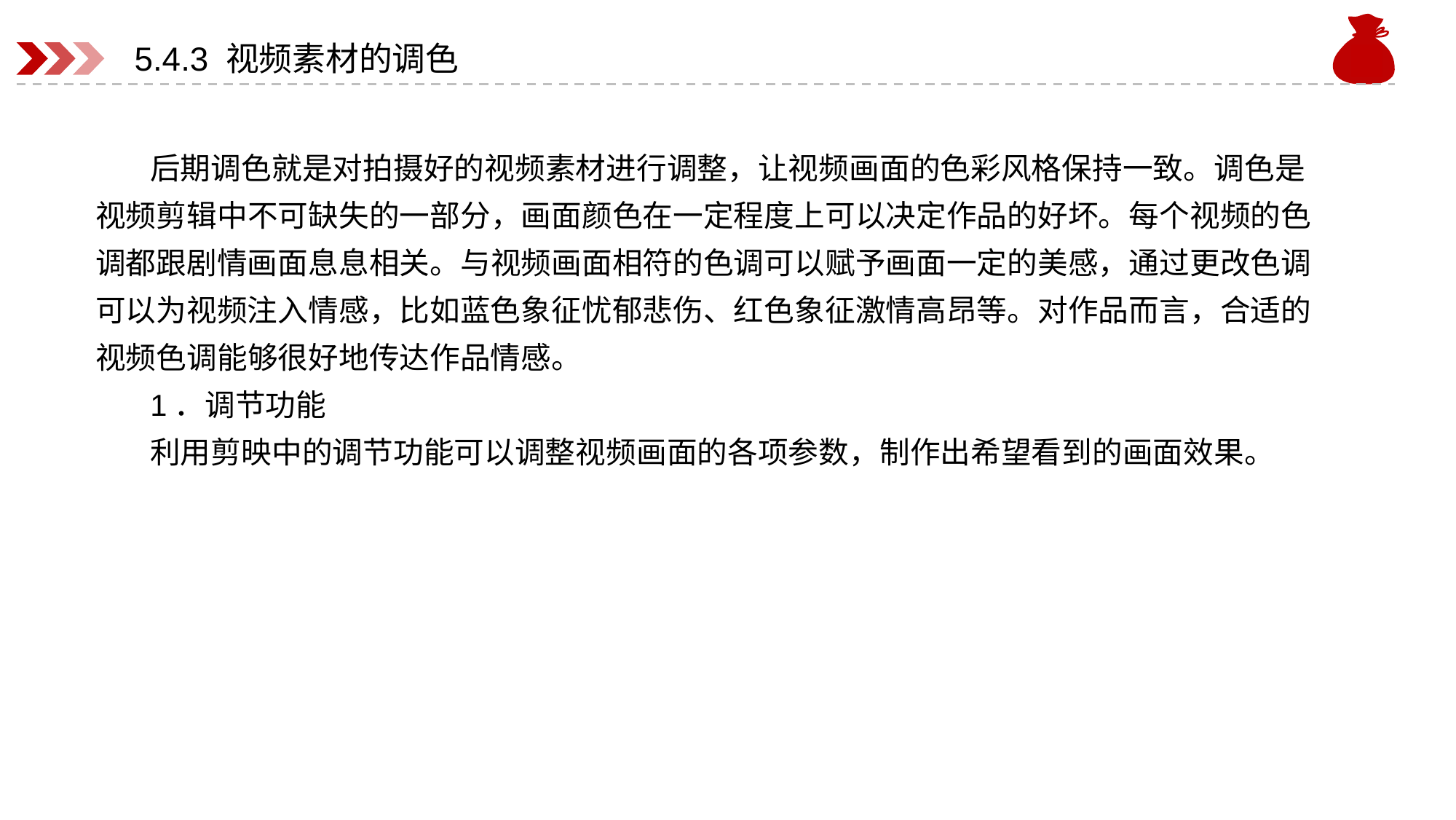

# 5.4.3 视频素材的调色
41
后期调色就是对拍摄好的视频素材进行调整，让视频画面的色彩风格保持一致。调色是视频剪辑中不可缺失的一部分，画面颜色在一定程度上可以决定作品的好坏。每个视频的色调都跟剧情画面息息相关。与视频画面相符的色调可以赋予画面一定的美感，通过更改色调可以为视频注入情感，比如蓝色象征忧郁悲伤、红色象征激情高昂等。对作品而言，合适的视频色调能够很好地传达作品情感。
1．调节功能
利用剪映中的调节功能可以调整视频画面的各项参数，制作出希望看到的画面效果。